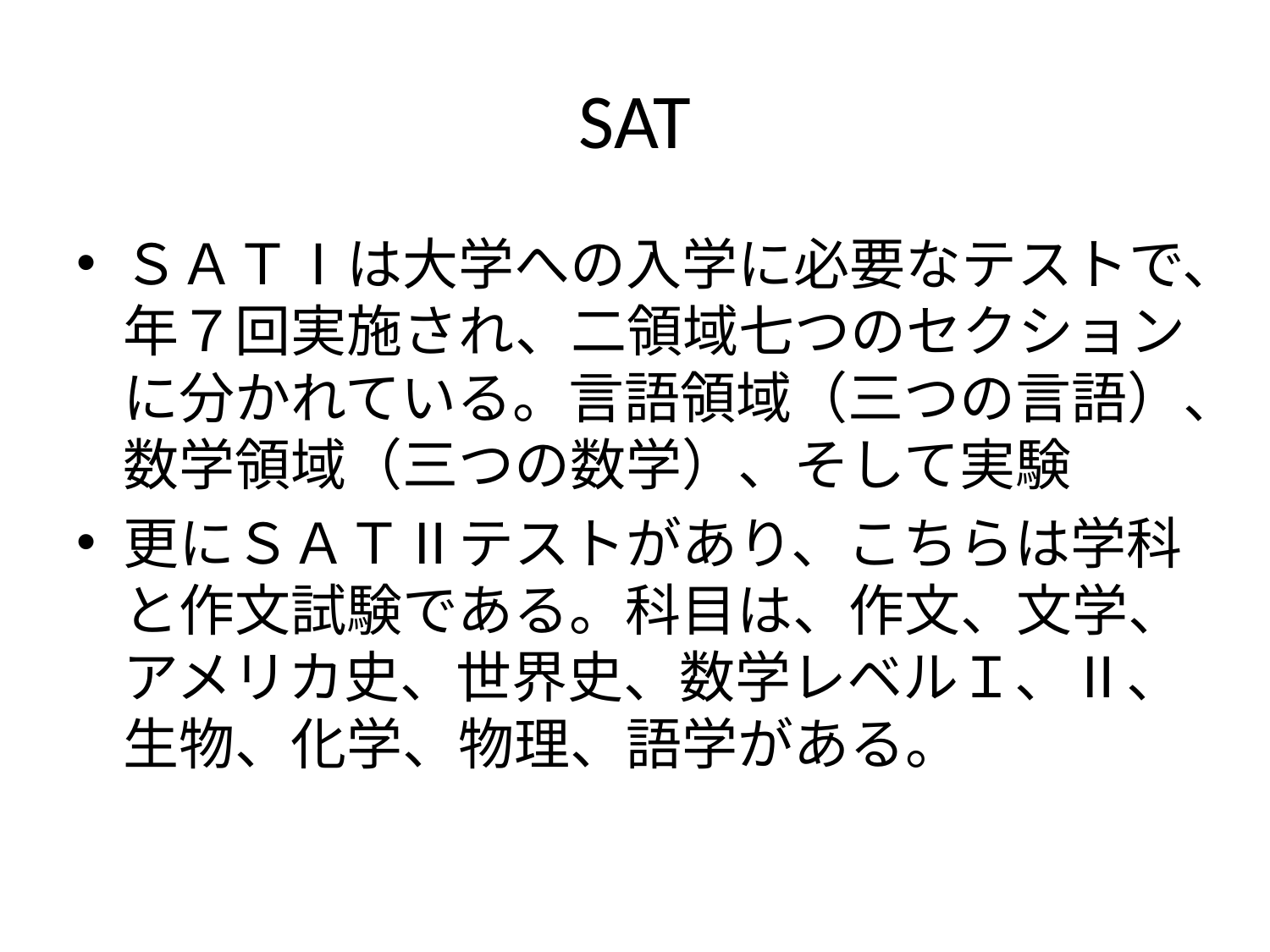

# SAT
ＳＡＴⅠは大学への入学に必要なテストで、年７回実施され、二領域七つのセクションに分かれている。言語領域（三つの言語）、数学領域（三つの数学）、そして実験
更にＳＡＴⅡテストがあり、こちらは学科と作文試験である。科目は、作文、文学、アメリカ史、世界史、数学レベルＩ、Ⅱ、生物、化学、物理、語学がある。